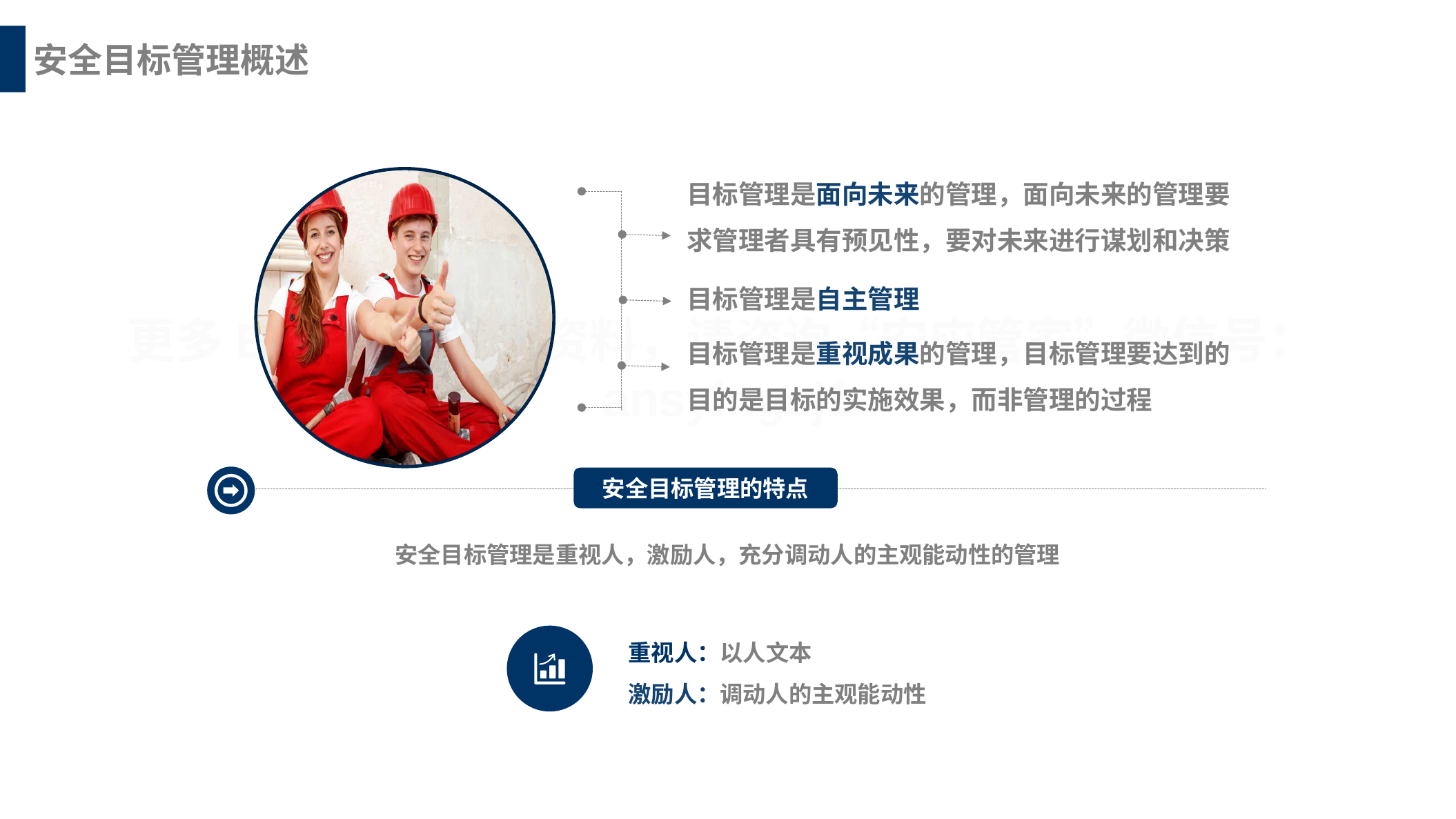

安全目标管理概述

目标管理是面向未来的管理，面向未来的管理要求管理者具有预见性，要对未来进行谋划和决策
目标管理是自主管理
目标管理是重视成果的管理，目标管理要达到的目的是目标的实施效果，而非管理的过程

安全目标管理的特点

安全目标管理是重视人，激励人，充分调动人的主观能动性的管理
重视人：以人文本
激励人：调动人的主观能动性